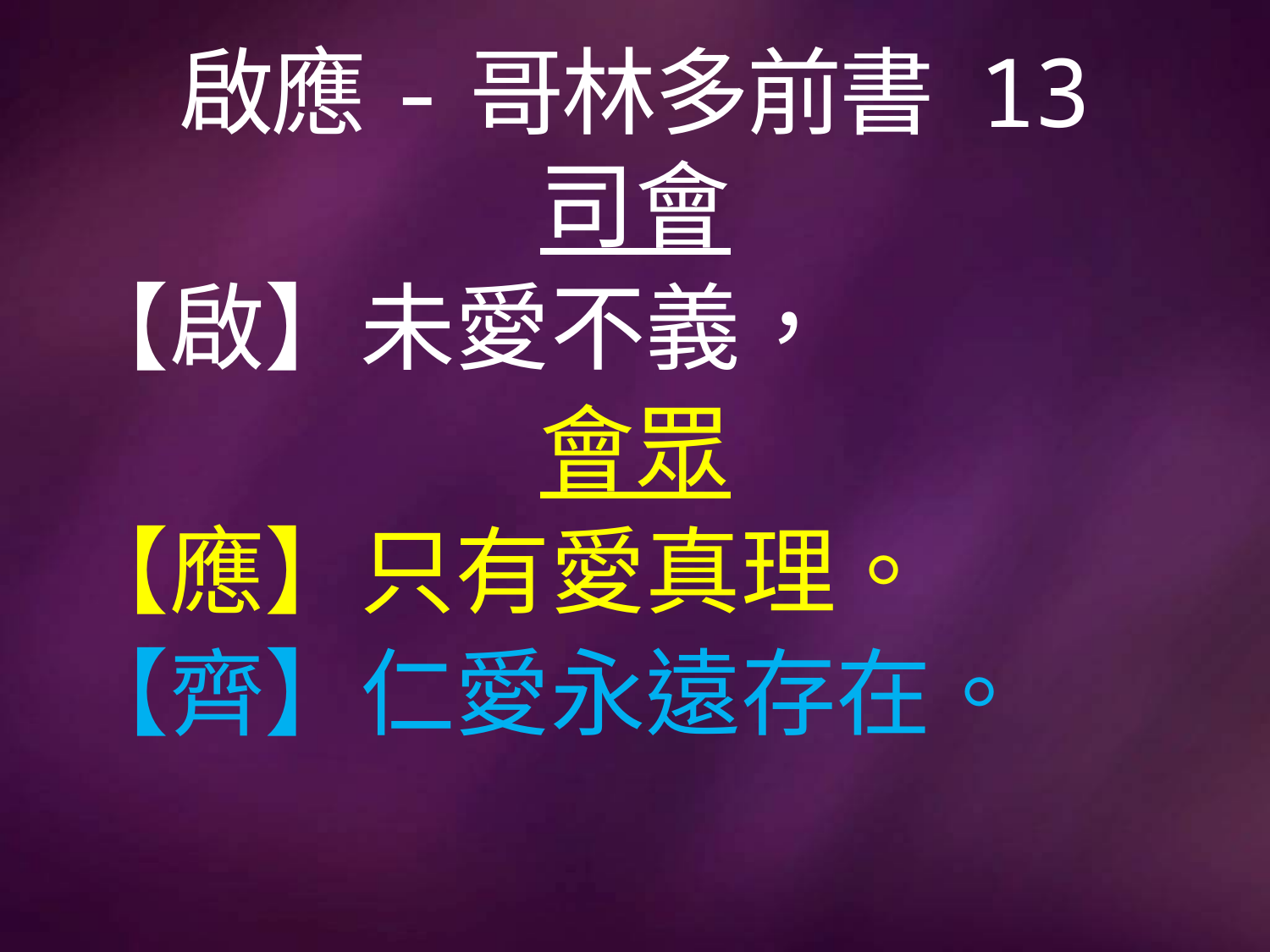

# 啟應-哥林多前書 13
司會
【啟】未愛不義，
會眾
【應】只有愛真理。
【齊】仁愛永遠存在。